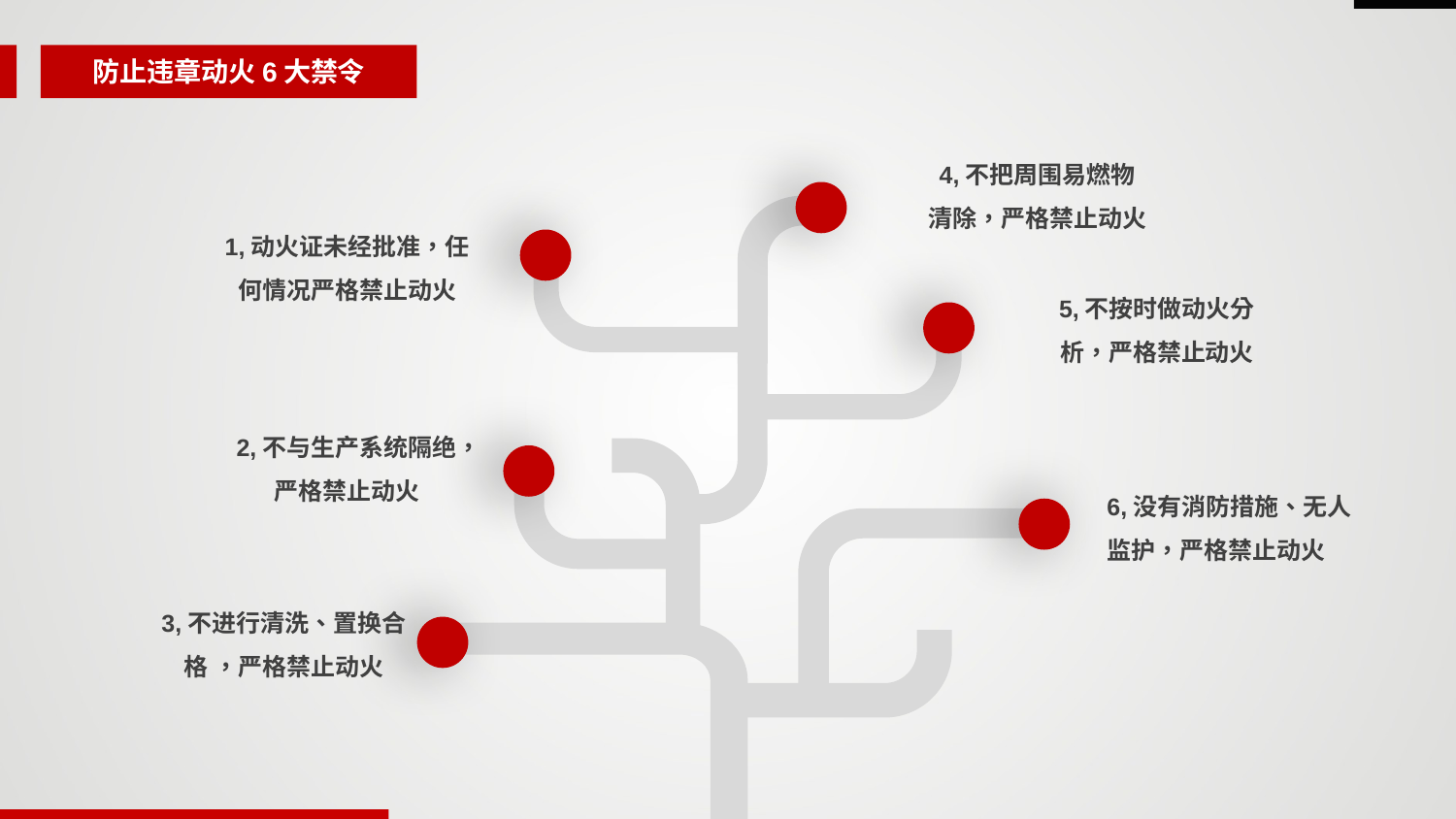

防止违章动火6大禁令
4,不把周围易燃物清除，严格禁止动火

1,动火证未经批准，任何情况严格禁止动火

5,不按时做动火分析，严格禁止动火

2,不与生产系统隔绝，严格禁止动火

6,没有消防措施、无人监护，严格禁止动火

3,不进行清洗、置换合格 ，严格禁止动火